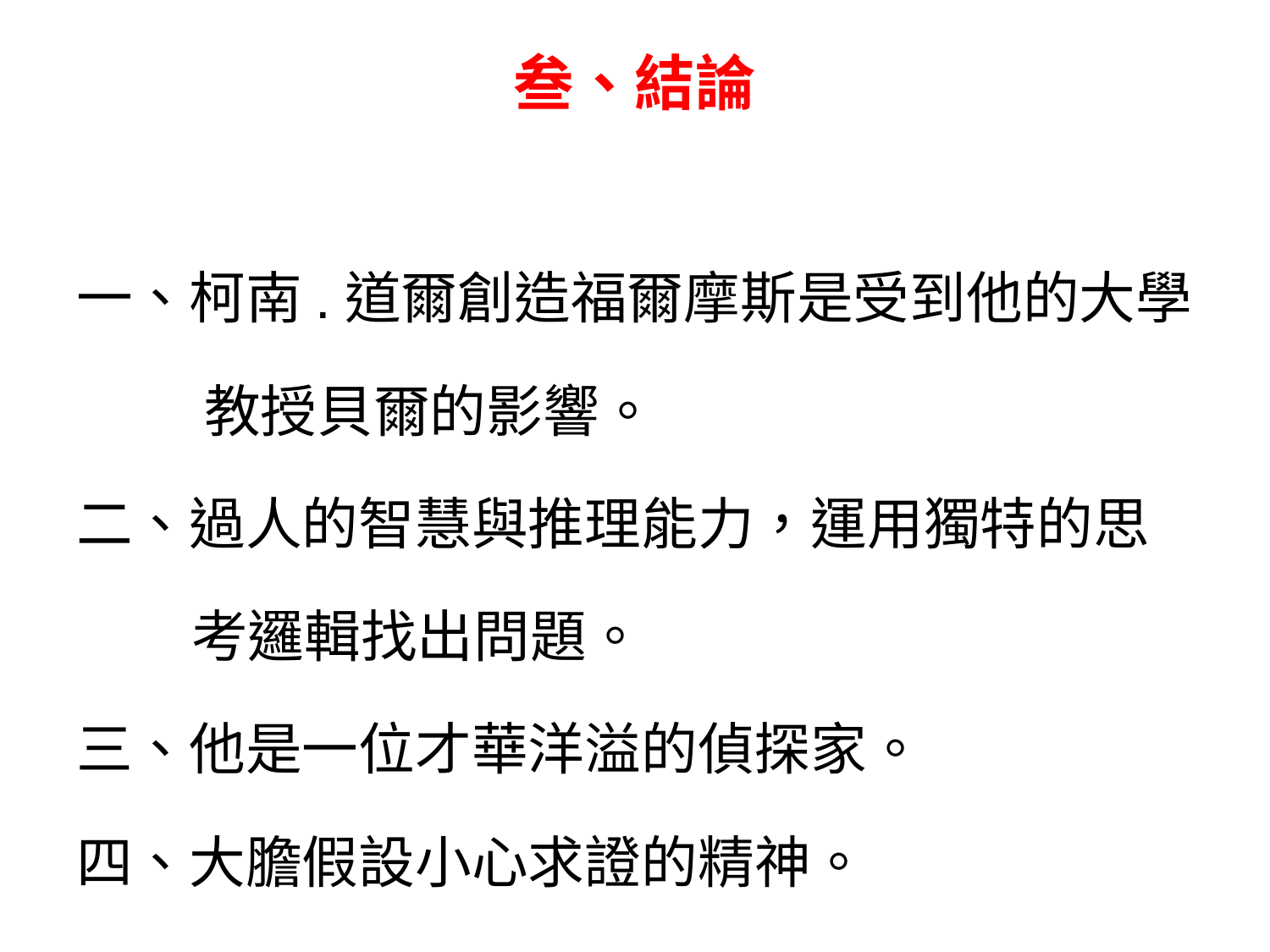

# 叁、結論
一、柯南.道爾創造福爾摩斯是受到他的大學
         教授貝爾的影響。
二、過人的智慧與推理能力，運用獨特的思
        考邏輯找出問題。
三、他是一位才華洋溢的偵探家。
四、大膽假設小心求證的精神。